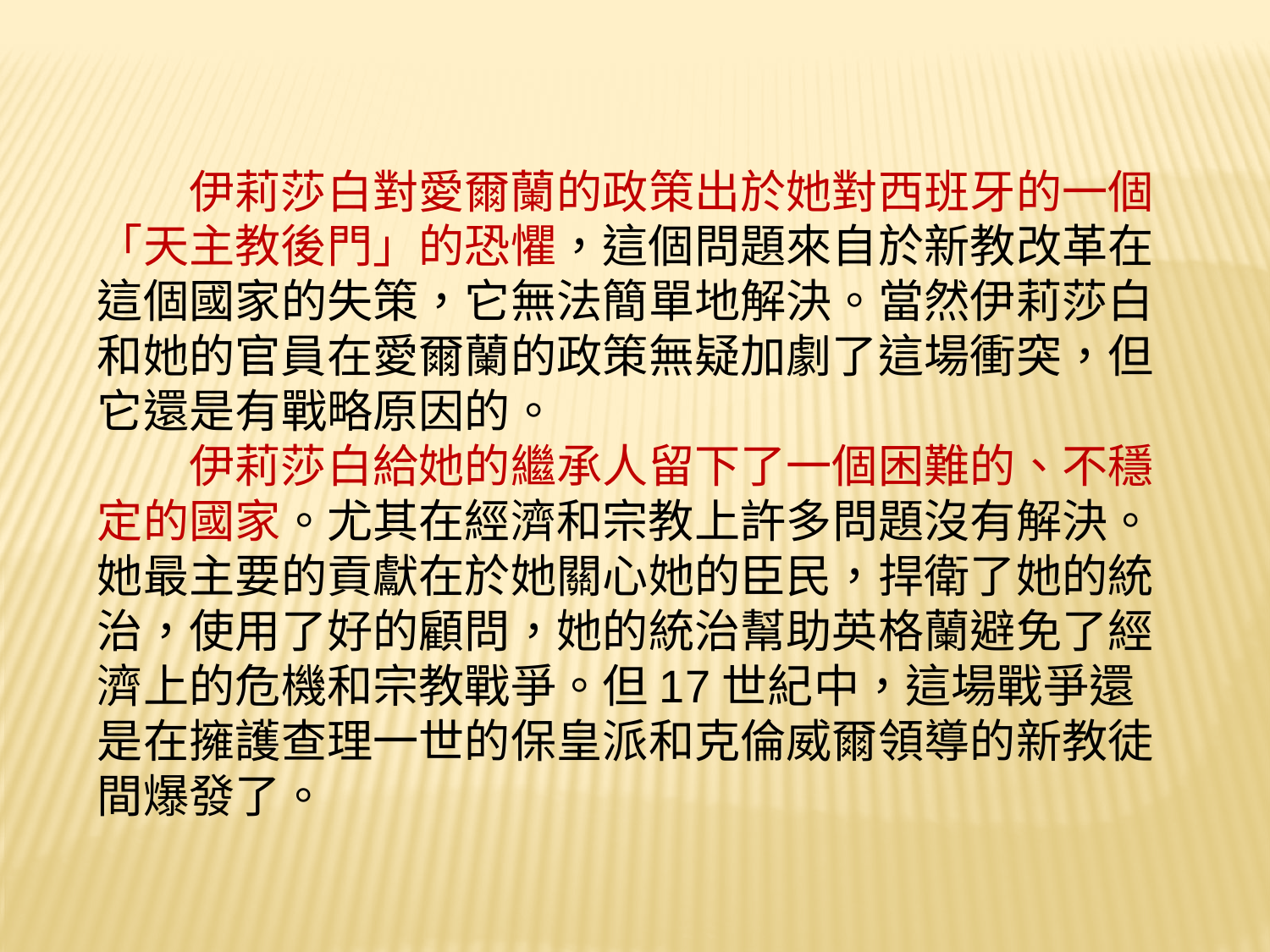

伊莉莎白對愛爾蘭的政策出於她對西班牙的一個「天主教後門」的恐懼，這個問題來自於新教改革在這個國家的失策，它無法簡單地解決。當然伊莉莎白和她的官員在愛爾蘭的政策無疑加劇了這場衝突，但它還是有戰略原因的。
　　伊莉莎白給她的繼承人留下了一個困難的、不穩定的國家。尤其在經濟和宗教上許多問題沒有解決。她最主要的貢獻在於她關心她的臣民，捍衛了她的統治，使用了好的顧問，她的統治幫助英格蘭避免了經濟上的危機和宗教戰爭。但17世紀中，這場戰爭還是在擁護查理一世的保皇派和克倫威爾領導的新教徒間爆發了。